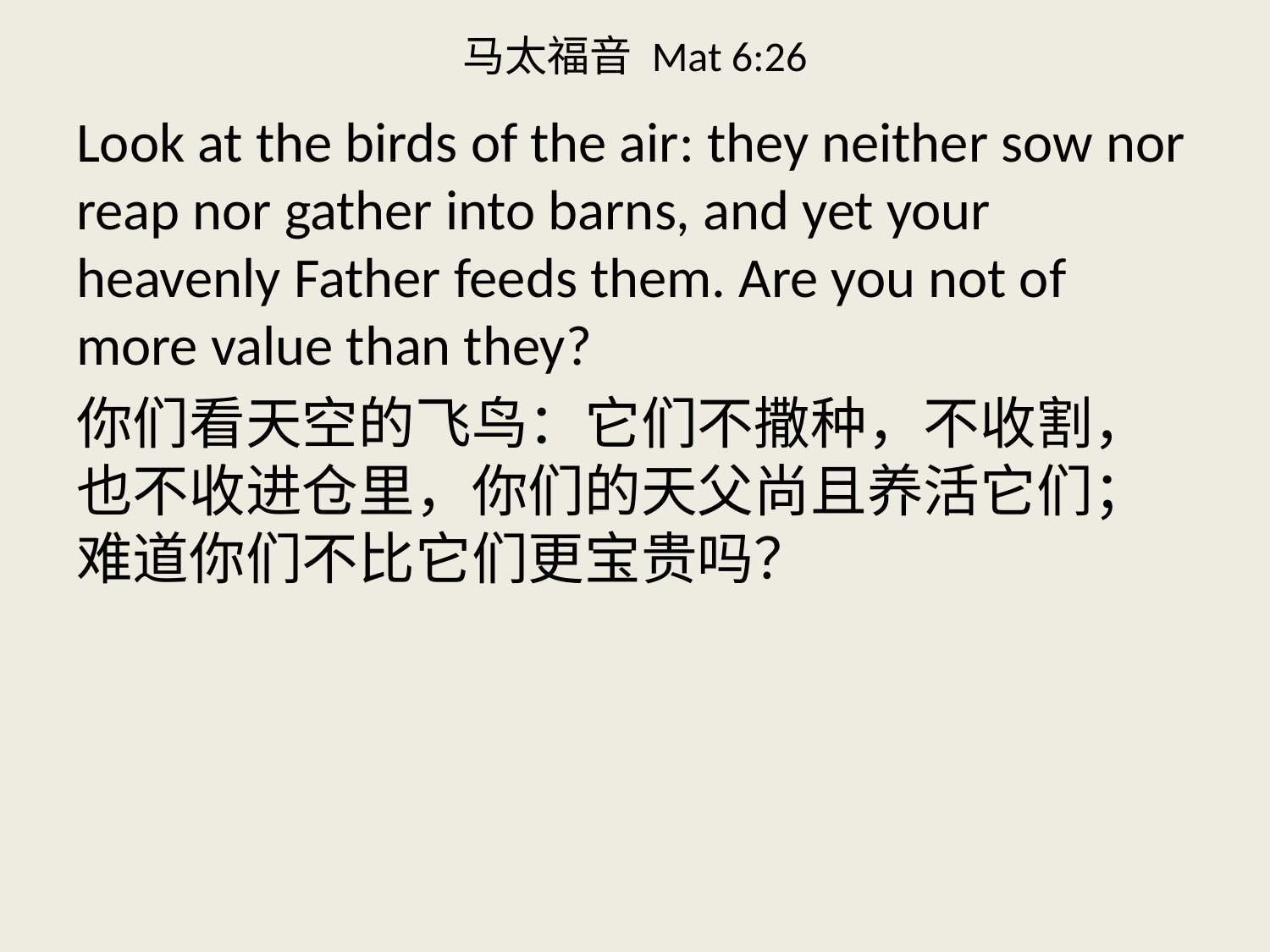

# 马太福音 Mat 6:26
Look at the birds of the air: they neither sow nor reap nor gather into barns, and yet your heavenly Father feeds them. Are you not of more value than they?
你们看天空的飞鸟：它们不撒种，不收割，也不收进仓里，你们的天父尚且养活它们；难道你们不比它们更宝贵吗？